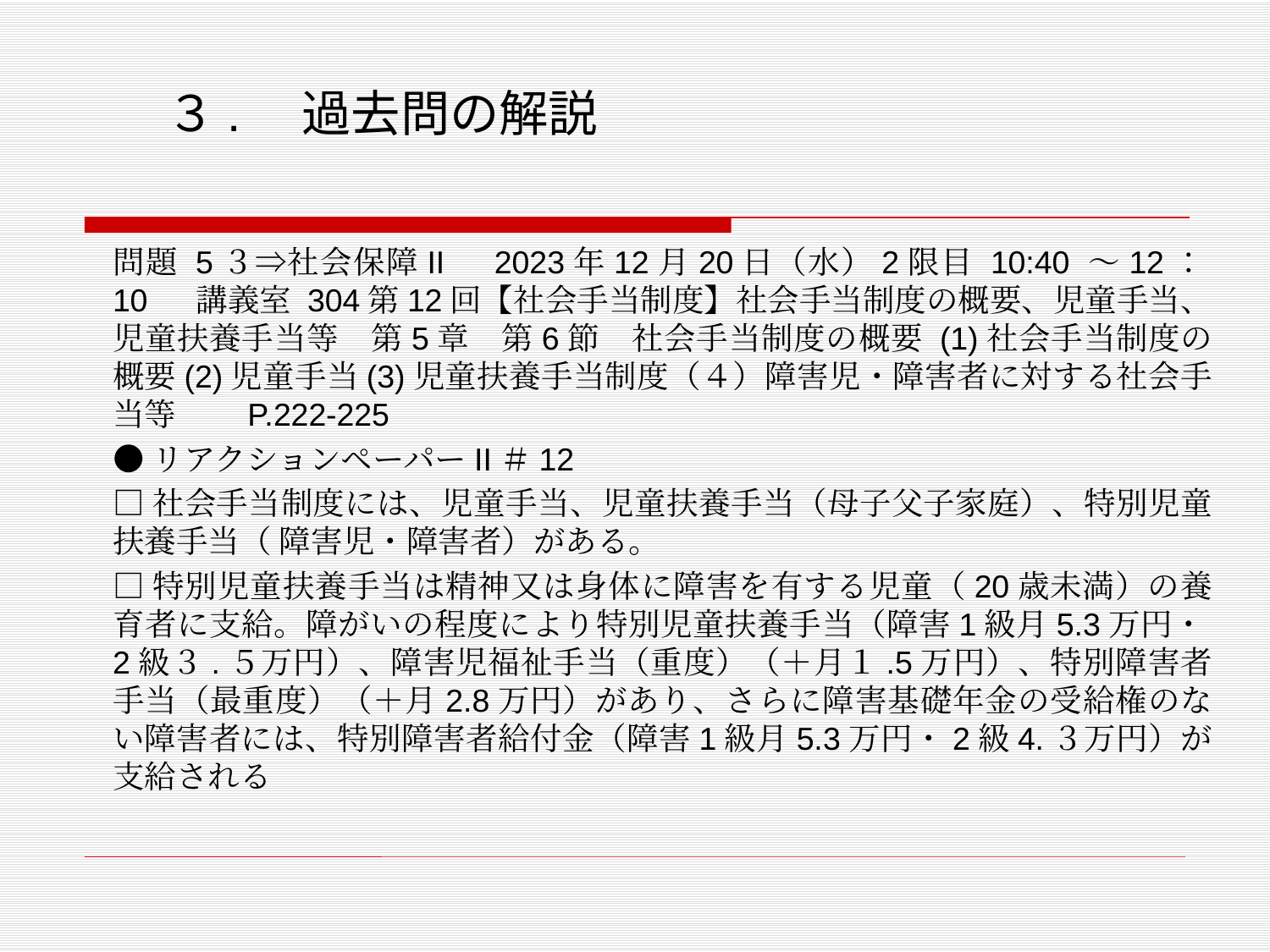

# ３.　過去問の解説
問題 5３⇒社会保障II　2023年12月20日（水）2限目 10:40 ～12：10 　講義室 304第12回【社会手当制度】社会手当制度の概要、児童手当、児童扶養手当等　第5章　第6節　社会手当制度の概要 (1)社会手当制度の概要(2)児童手当(3)児童扶養手当制度（４）障害児・障害者に対する社会手当等　　P.222-225
●リアクションペーパーII＃12
□社会手当制度には、児童手当、児童扶養手当（母子父子家庭）、特別児童扶養手当（ 障害児・障害者）がある。
□特別児童扶養手当は精神又は身体に障害を有する児童（20歳未満）の養育者に支給。障がいの程度により特別児童扶養手当（障害1級月5.3万円・2級３.５万円）、障害児福祉手当（重度）（＋月１.5万円）、特別障害者手当（最重度）（＋月2.8万円）があり、さらに障害基礎年金の受給権のない障害者には、特別障害者給付金（障害1級月5.3万円・2級4.３万円）が支給される